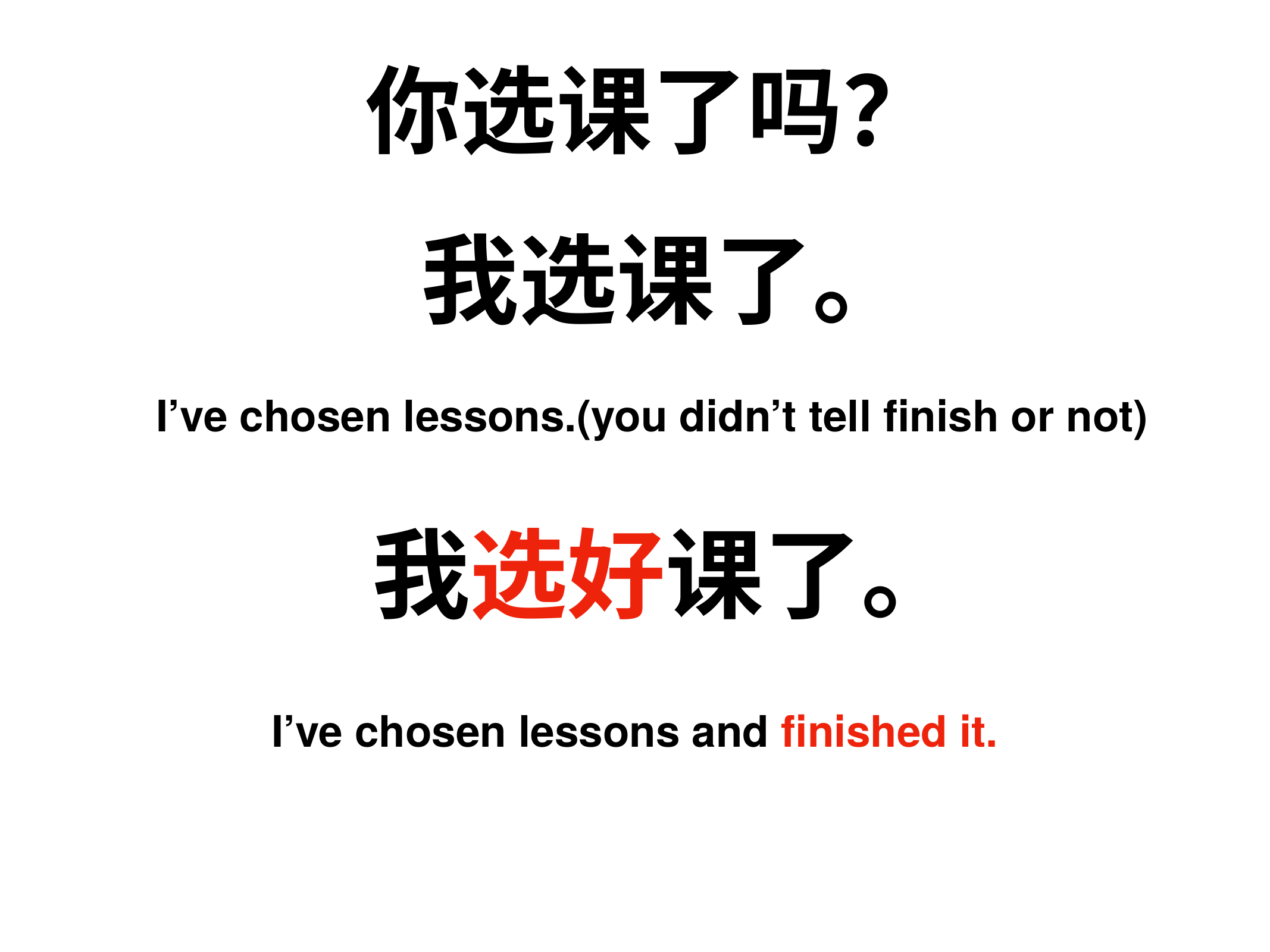

你选课了吗？
我选课了。
I’ve chosen lessons.(you didn’t tell finish or not)
我选好课了。
I’ve chosen lessons and finished it.